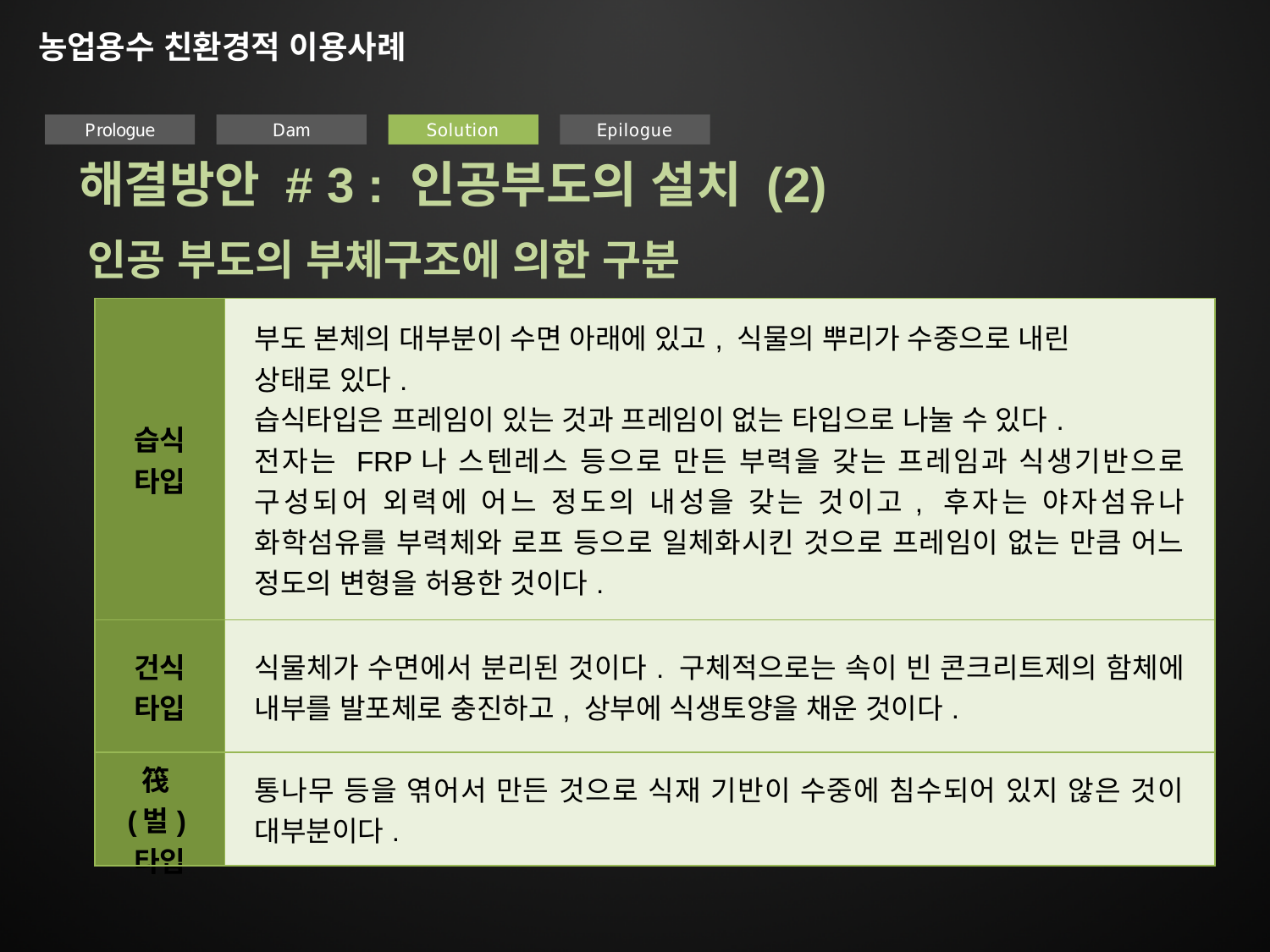

농업용수 친환경적 이용사례
Prologue
Dam
Solution
Epilogue
해결방안 # 3 : 인공부도의 설치 (2)
인공 부도의 부체구조에 의한 구분
| 습식타입 | 부도 본체의 대부분이 수면 아래에 있고, 식물의 뿌리가 수중으로 내린 상태로 있다. 습식타입은 프레임이 있는 것과 프레임이 없는 타입으로 나눌 수 있다. 전자는 FRP나 스텐레스 등으로 만든 부력을 갖는 프레임과 식생기반으로 구성되어 외력에 어느 정도의 내성을 갖는 것이고, 후자는 야자섬유나 화학섬유를 부력체와 로프 등으로 일체화시킨 것으로 프레임이 없는 만큼 어느 정도의 변형을 허용한 것이다. |
| --- | --- |
| 건식타입 | 식물체가 수면에서 분리된 것이다. 구체적으로는 속이 빈 콘크리트제의 함체에 내부를 발포체로 충진하고, 상부에 식생토양을 채운 것이다. |
| 筏(벌)타입 | 통나무 등을 엮어서 만든 것으로 식재 기반이 수중에 침수되어 있지 않은 것이 대부분이다. |